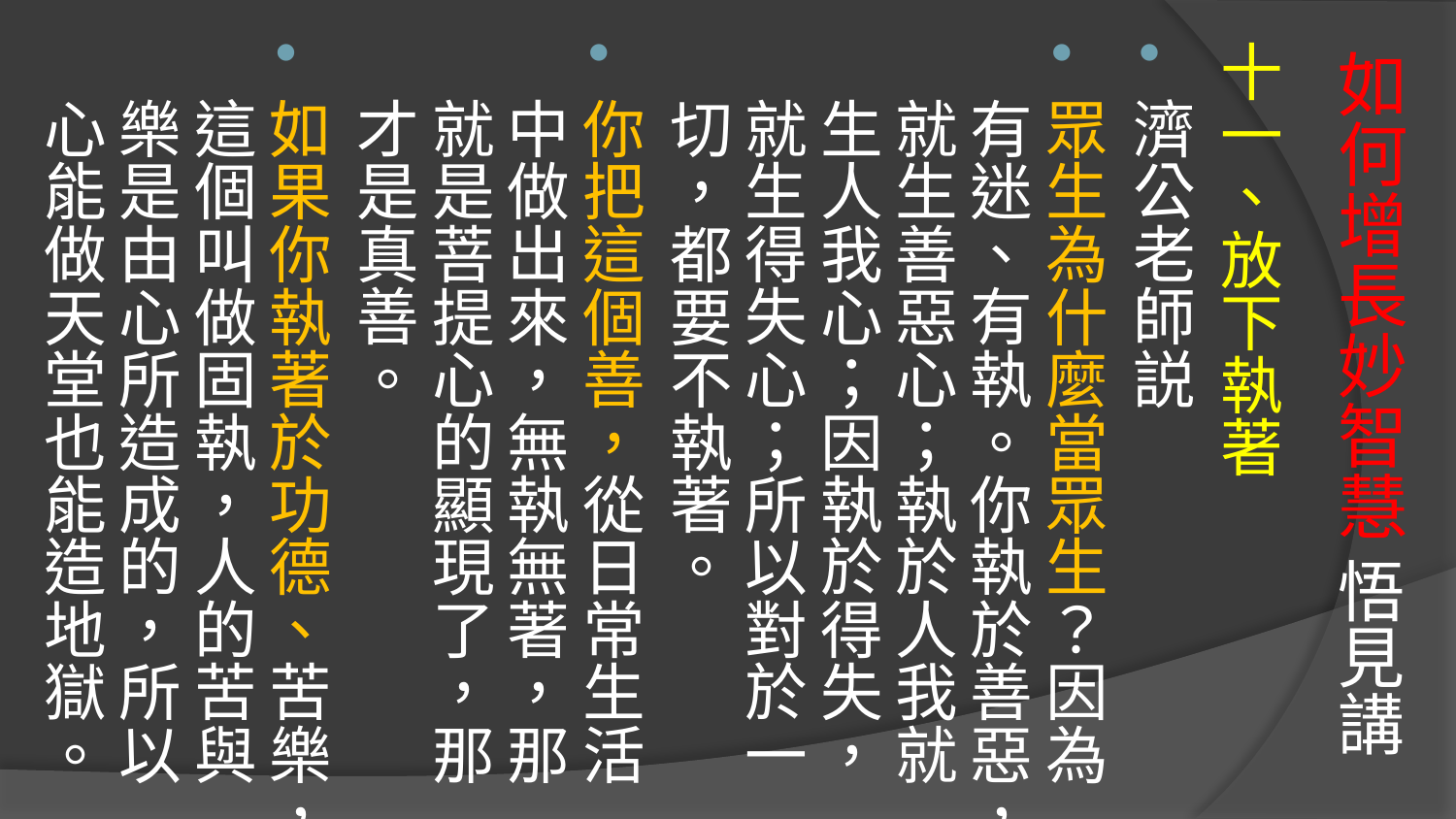

# 如何增長妙智慧 悟見講
十一、放下執著
濟公老師説
眾生為什麼當眾生？因為有迷、有執。你執於善惡，就生善惡心；執於人我就生人我心；因執於得失，就生得失心；所以對於一切，都要不執著。
你把這個善，從日常生活中做出來，無執無著，那就是菩提心的顯現了，那才是真善。
如果你執著於功德、苦樂，這個叫做固執，人的苦與樂是由心所造成的，所以心能做天堂也能造地獄。